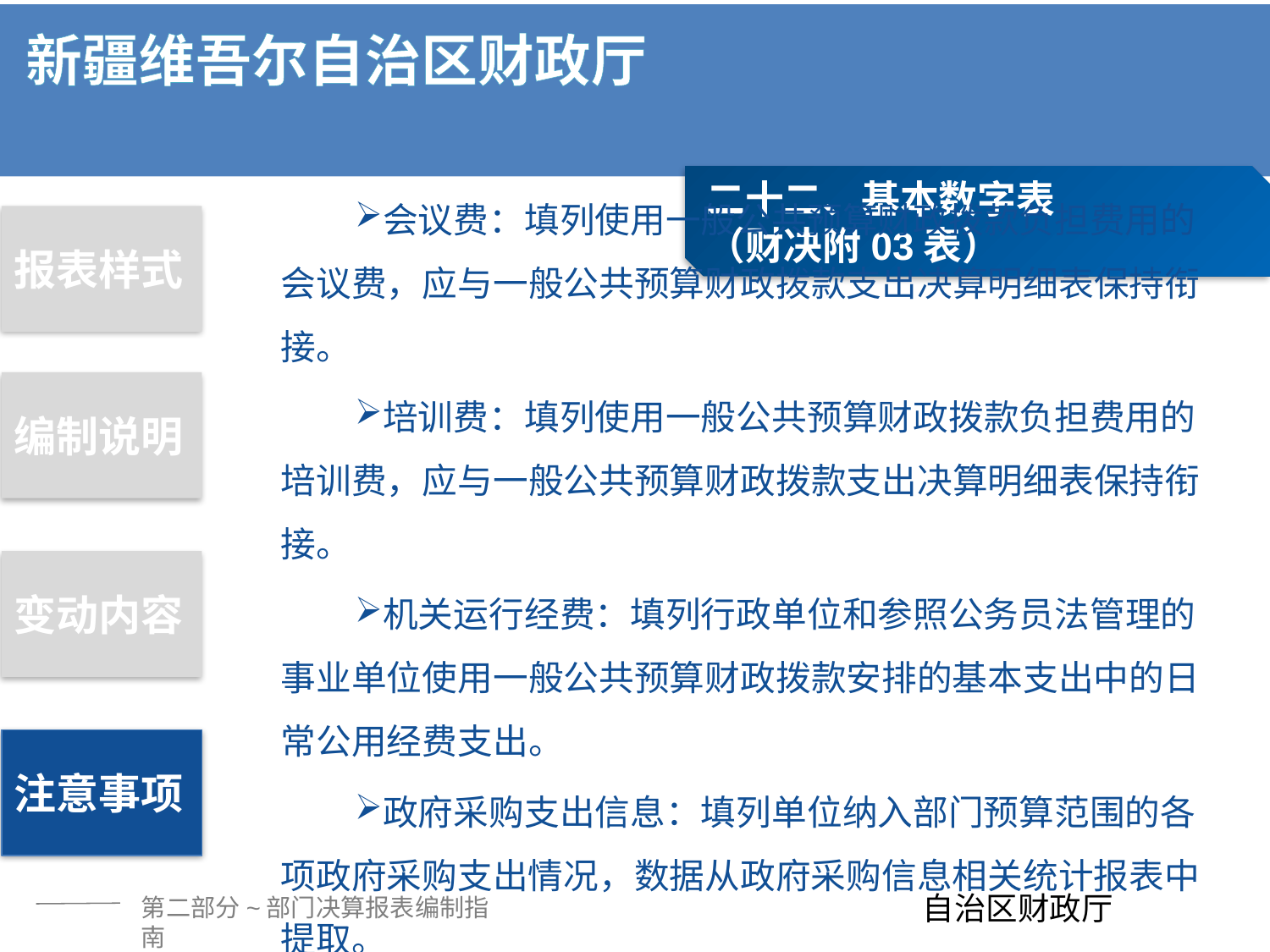

二十二、基本数字表
（财决附03表）
报表样式
编制说明
变动内容
注意事项
会议费：填列使用一般公共预算财政拨款负担费用的会议费，应与一般公共预算财政拨款支出决算明细表保持衔接。
培训费：填列使用一般公共预算财政拨款负担费用的培训费，应与一般公共预算财政拨款支出决算明细表保持衔接。
机关运行经费：填列行政单位和参照公务员法管理的事业单位使用一般公共预算财政拨款安排的基本支出中的日常公用经费支出。
政府采购支出信息：填列单位纳入部门预算范围的各项政府采购支出情况，数据从政府采购信息相关统计报表中提取。

第二部分~部门决算报表编制指南
106